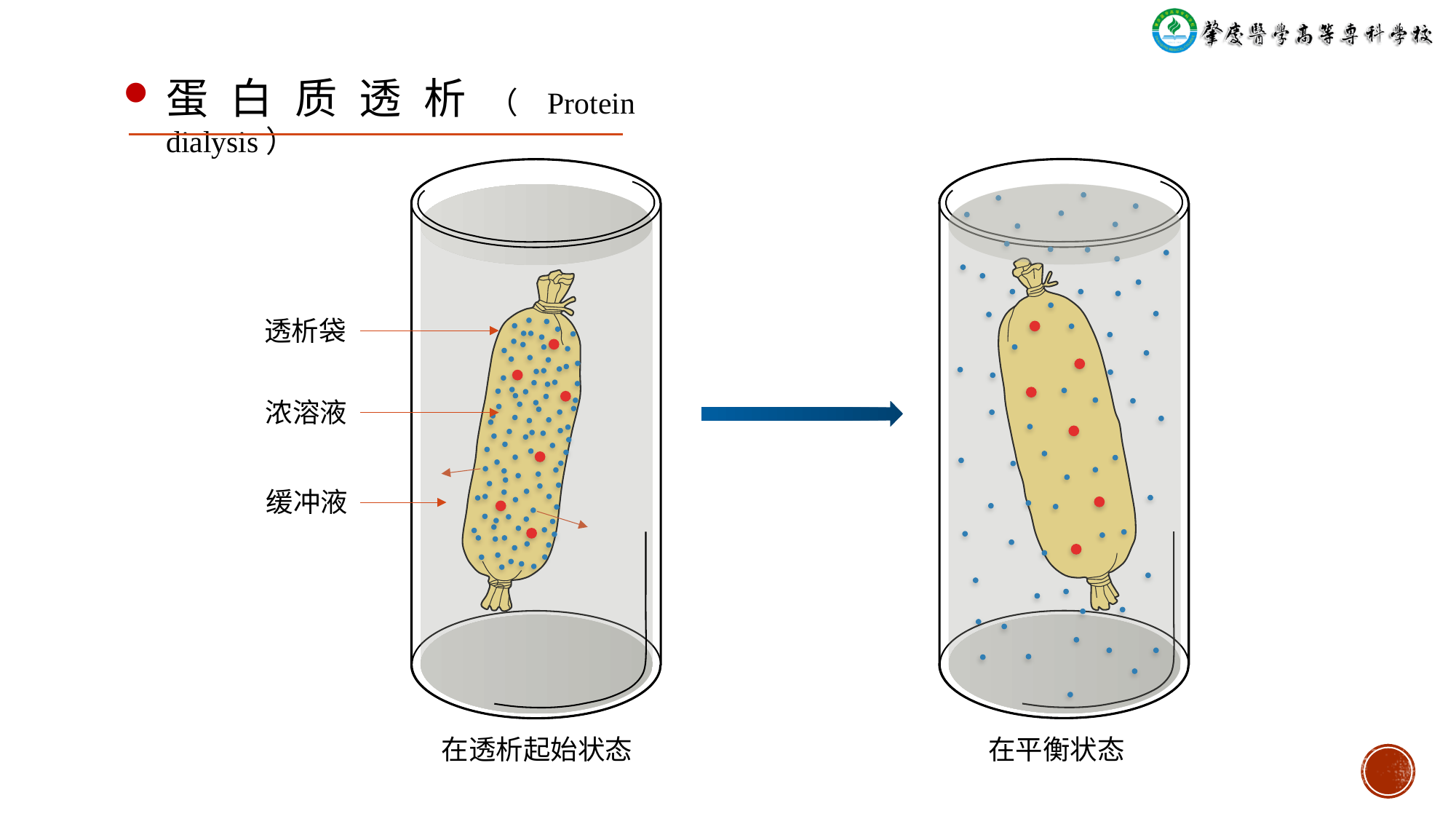

# 蛋白质透析（Protein dialysis）

透析袋
浓溶液

缓冲液
在透析起始状态
在平衡状态